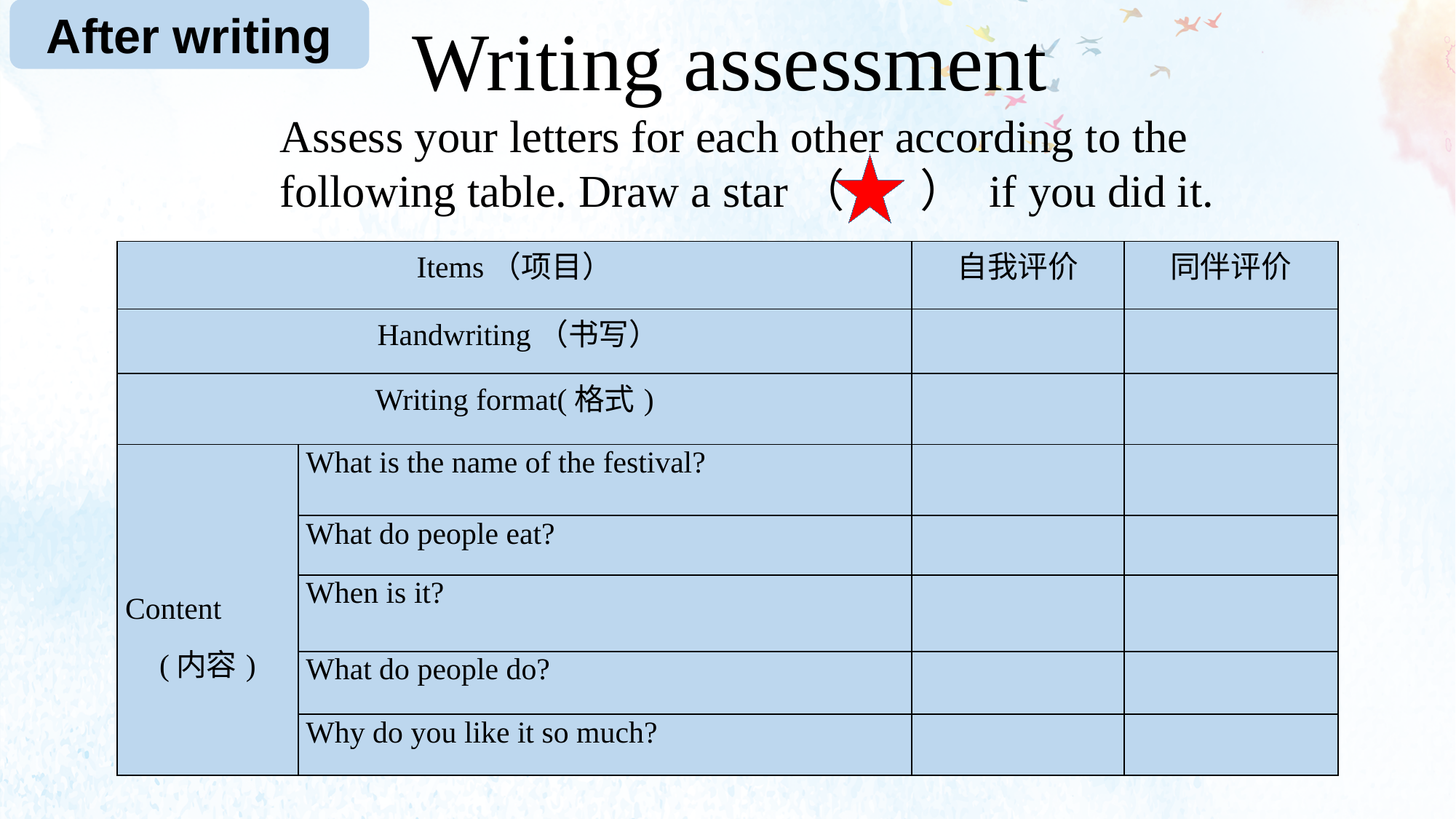

After writing
Writing assessment
Assess your letters for each other according to the following table. Draw a star（      ） if you did it.

| Items（项目） |  | 自我评价 | 同伴评价 |
| --- | --- | --- | --- |
| Handwriting（书写） |  |  |  |
| Writing format(格式) |  |  |  |
| Content (内容) | What is the name of the festival? |  |  |
|  | What do people eat? |  |  |
|  | When is it? |  |  |
|  | What do people do? |  |  |
|  | Why do you like it so much? |  |  |